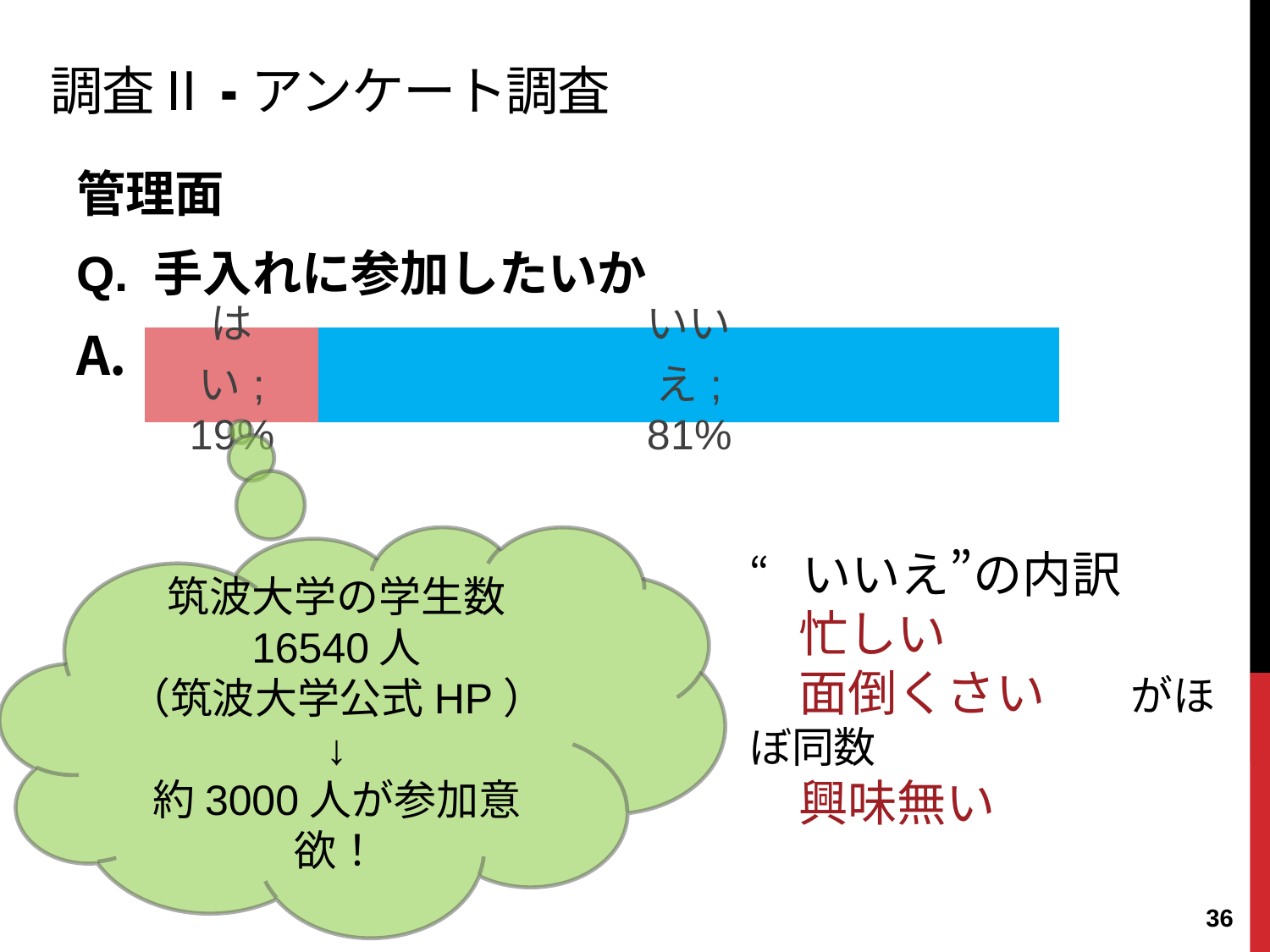

調査Ⅱ-アンケート調査
管理面
Q. 手入れに参加したいか
、

### Chart

| Category | はい | いいえ |
|---|---|---|
|  | 0.19 | 0.81 |
筑波大学の学生数
16540人
（筑波大学公式HP）
↓
約3000人が参加意欲！

“いいえ”の内訳
　忙しい
　面倒くさい	がほぼ同数
　興味無い
36